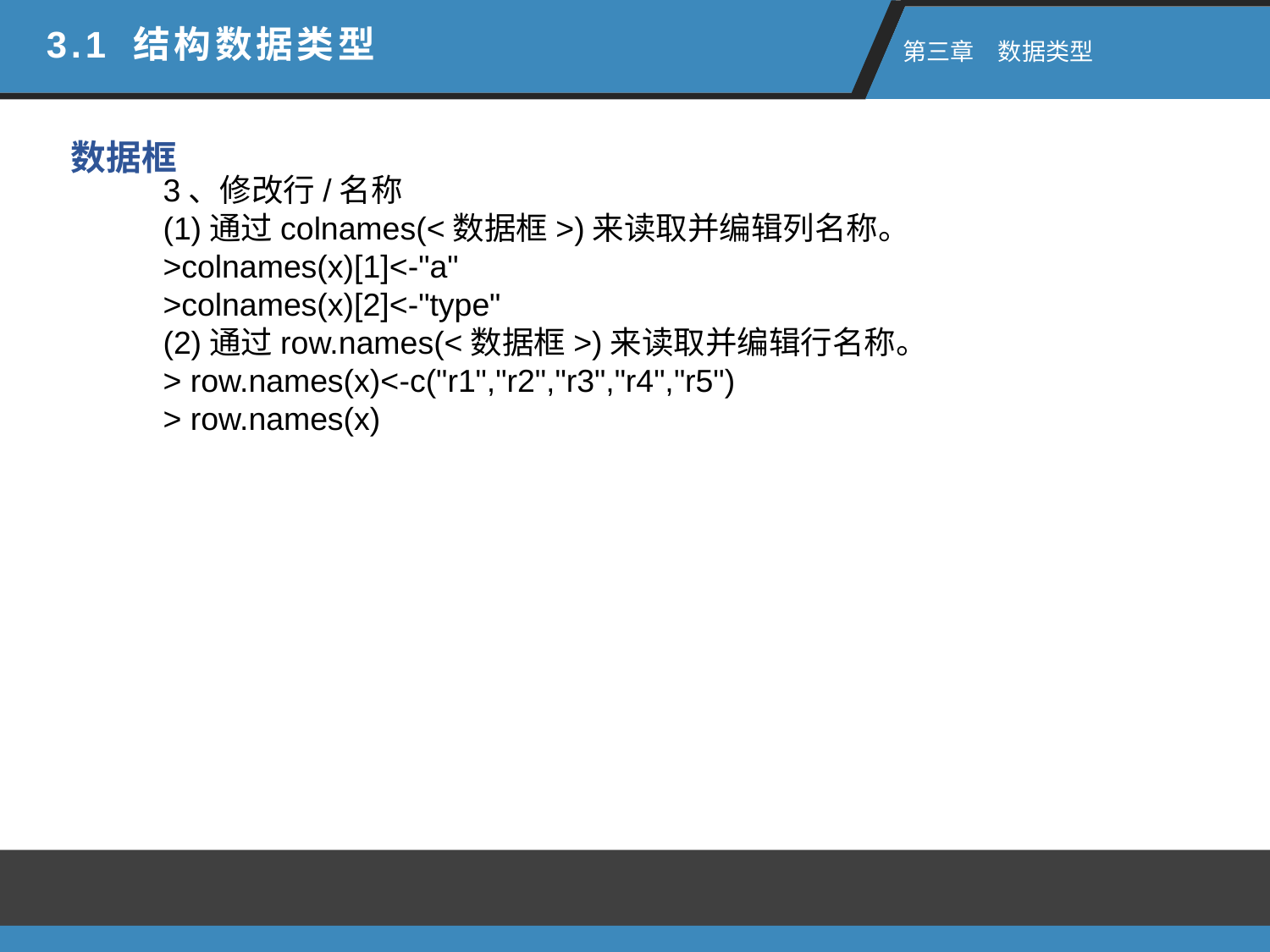

3.1 结构数据类型
  第三章　数据类型
数据框

3、修改行/名称
(1)通过colnames(<数据框>)来读取并编辑列名称。
>colnames(x)[1]<-"a"
>colnames(x)[2]<-"type"
(2)通过row.names(<数据框>)来读取并编辑行名称。
> row.names(x)<-c("r1","r2","r3","r4","r5")
> row.names(x)